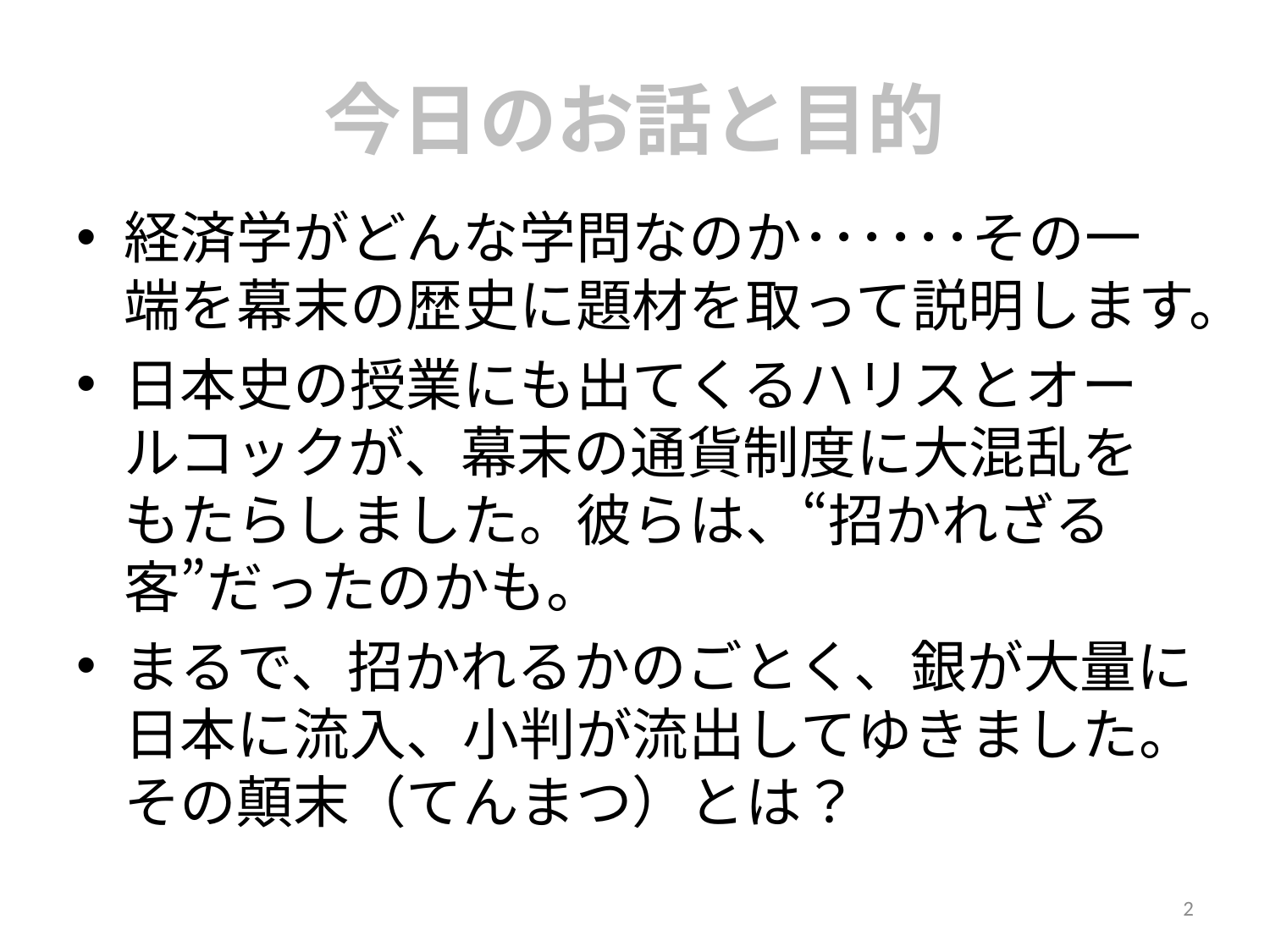

# 今日のお話と目的
経済学がどんな学問なのか･･････その一端を幕末の歴史に題材を取って説明します。
日本史の授業にも出てくるハリスとオールコックが、幕末の通貨制度に大混乱をもたらしました。彼らは、“招かれざる客”だったのかも。
まるで、招かれるかのごとく、銀が大量に日本に流入、小判が流出してゆきました。その顛末（てんまつ）とは？
2